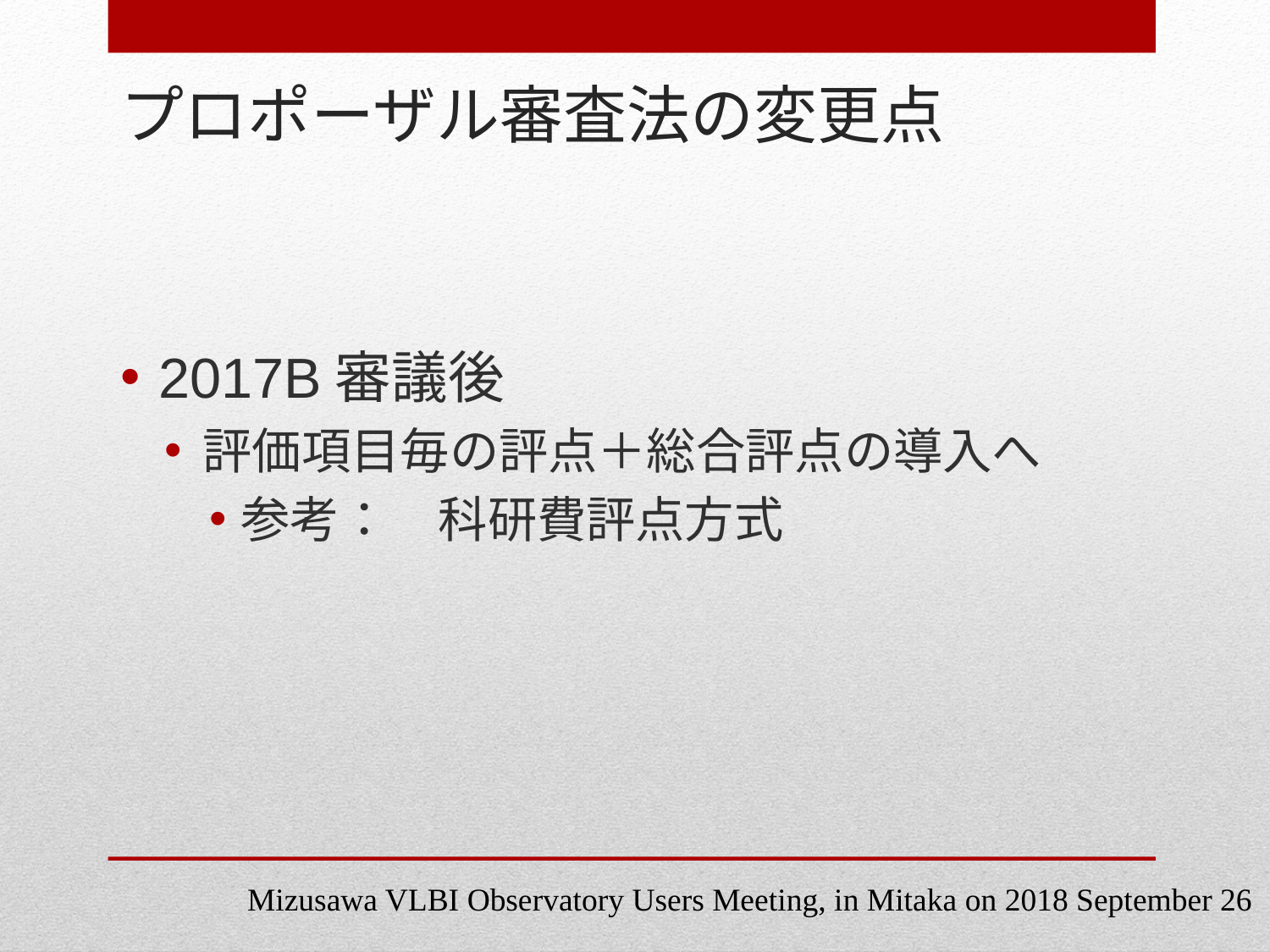

# プロポーザル審査法の変更点
2017B審議後
評価項目毎の評点＋総合評点の導入へ
参考：　科研費評点方式
Mizusawa VLBI Observatory Users Meeting, in Mitaka on 2018 September 26